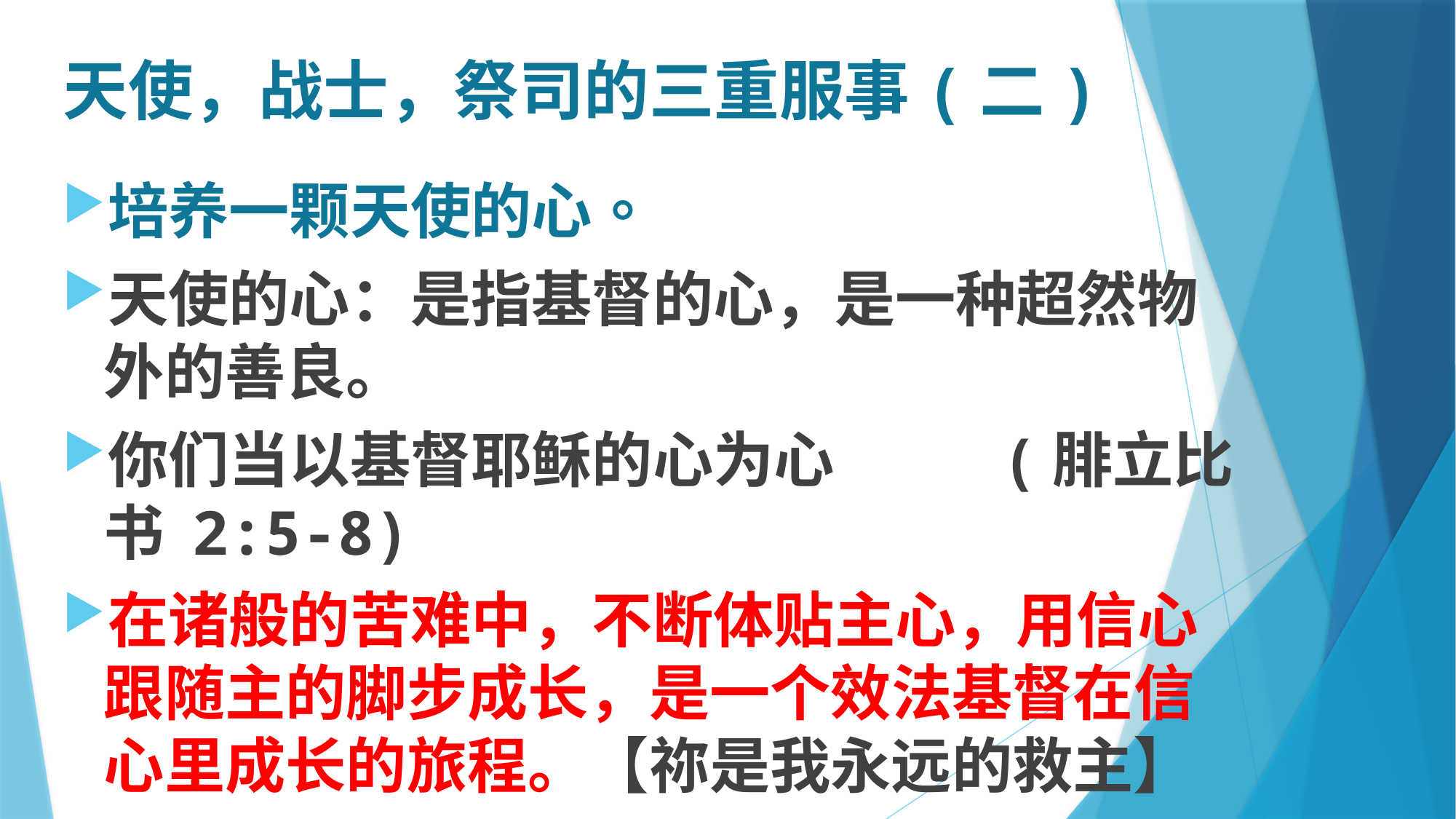

# 天使，战士，祭司的三重服事(二)
培养一颗天使的心。
天使的心：是指基督的心，是一种超然物外的善良。
你们当以基督耶稣的心为心           (腓立比书 2:5-8)
在诸般的苦难中，不断体贴主心，用信心跟随主的脚步成长，是一个效法基督在信心里成长的旅程。【祢是我永远的救主】